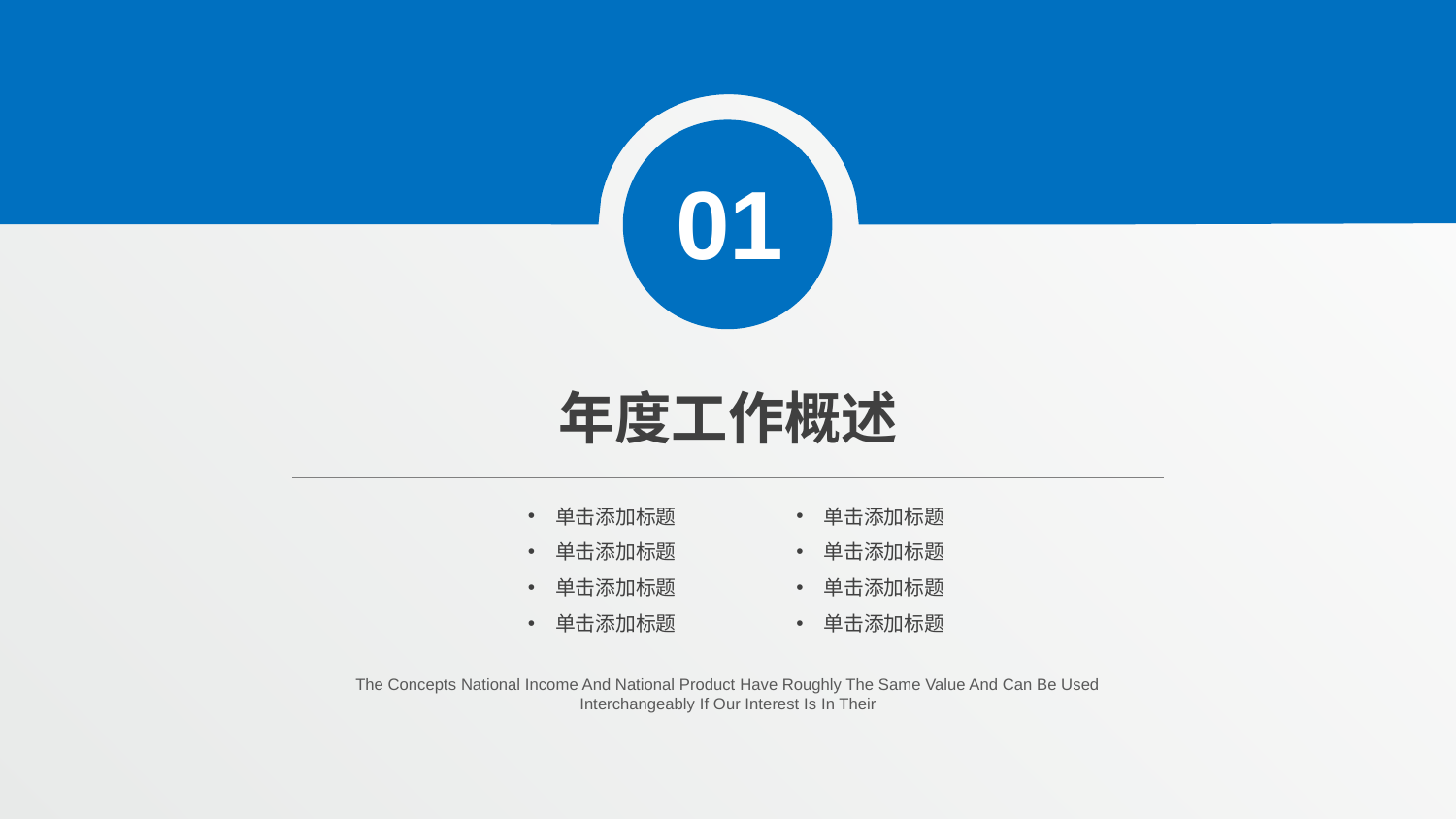

01
年度工作概述
单击添加标题
单击添加标题
单击添加标题
单击添加标题
单击添加标题
单击添加标题
单击添加标题
单击添加标题
The Concepts National Income And National Product Have Roughly The Same Value And Can Be Used Interchangeably If Our Interest Is In Their